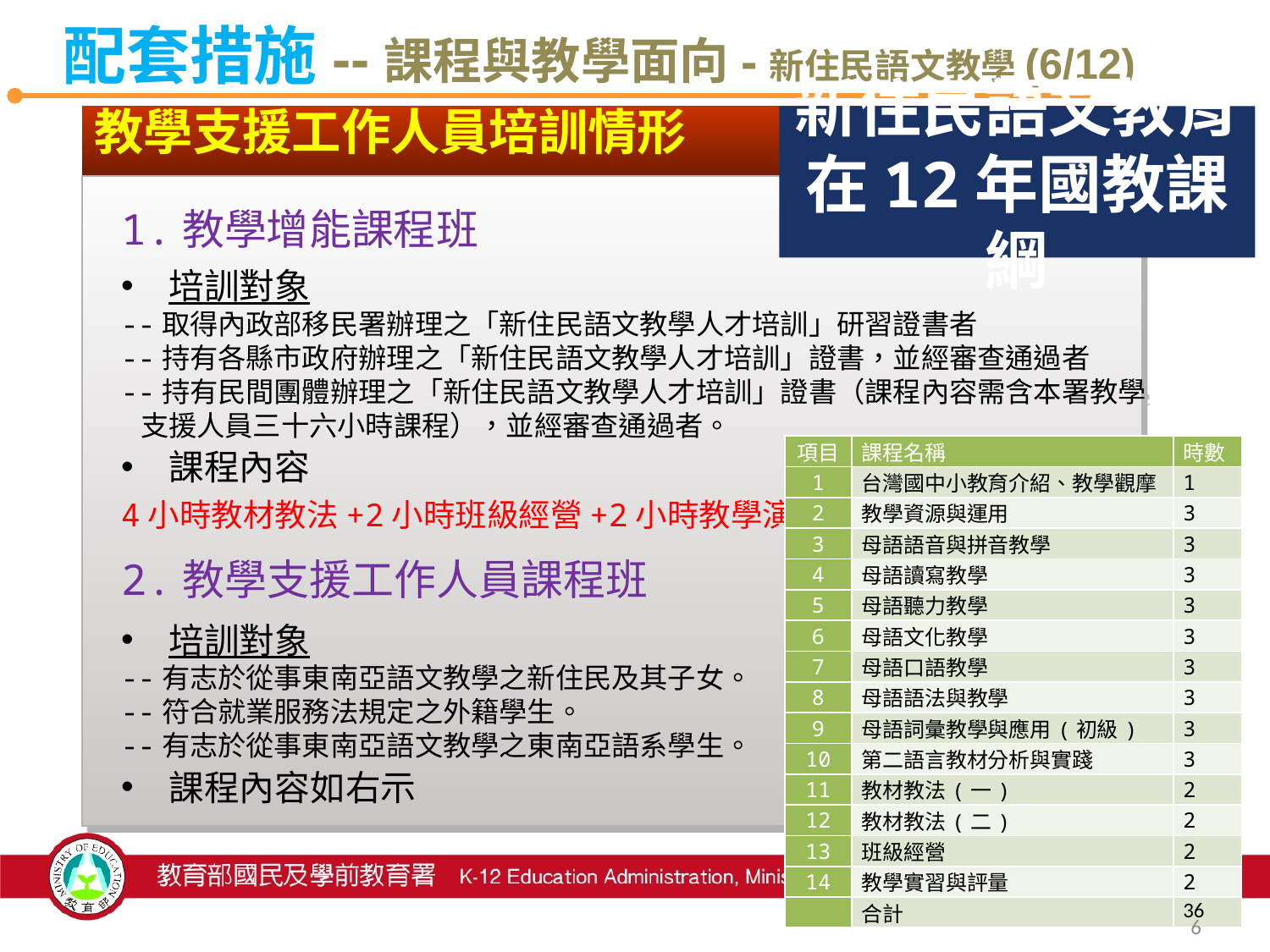

配套措施--課程與教學面向-新住民語文教學(6/12)
教學支援工作人員培訓情形
新住民語文教育
在12年國教課綱

1.教學增能課程班
培訓對象
--取得內政部移民署辦理之「新住民語文教學人才培訓」研習證書者
--持有各縣市政府辦理之「新住民語文教學人才培訓」證書，並經審查通過者
--持有民間團體辦理之「新住民語文教學人才培訓」證書（課程內容需含本署教學
  支援人員三十六小時課程），並經審查通過者。
課程內容
4小時教材教法+2小時班級經營+2小時教學演示

2.教學支援工作人員課程班
培訓對象
--有志於從事東南亞語文教學之新住民及其子女。
--符合就業服務法規定之外籍學生。
--有志於從事東南亞語文教學之東南亞語系學生。
課程內容如右示
| 項目 | 課程名稱 | 時數 |
| --- | --- | --- |
| 1 | 台灣國中小教育介紹、教學觀摩 | 1 |
| 2 | 教學資源與運用 | 3 |
| 3 | 母語語音與拼音教學 | 3 |
| 4 | 母語讀寫教學 | 3 |
| 5 | 母語聽力教學 | 3 |
| 6 | 母語文化教學 | 3 |
| 7 | 母語口語教學 | 3 |
| 8 | 母語語法與教學 | 3 |
| 9 | 母語詞彙教學與應用(初級) | 3 |
| 10 | 第二語言教材分析與實踐 | 3 |
| 11 | 教材教法(一) | 2 |
| 12 | 教材教法(二) | 2 |
| 13 | 班級經營 | 2 |
| 14 | 教學實習與評量 | 2 |
|  | 合計 | 36 |
6